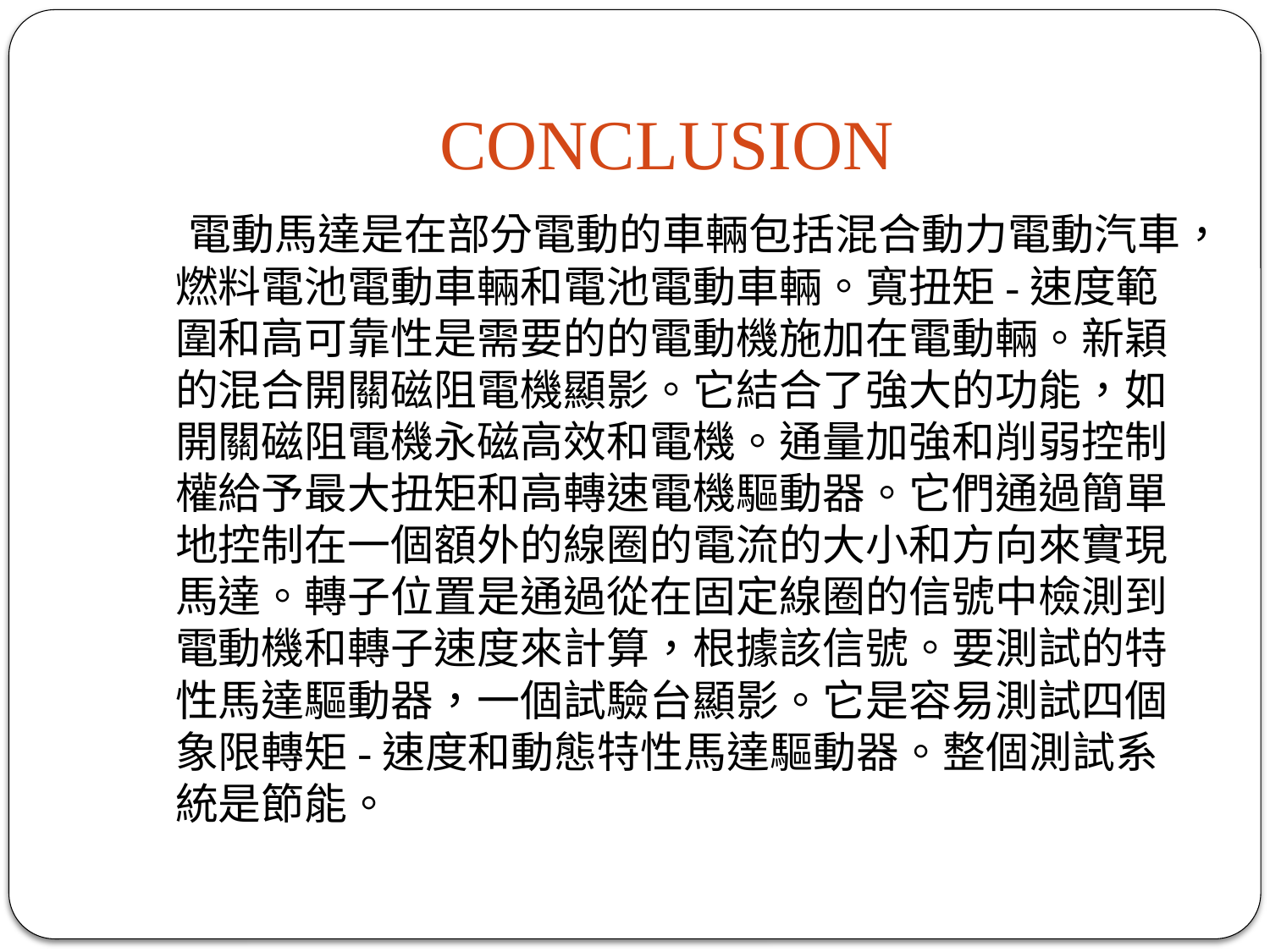

# CONCLUSION
    電動馬達是在部分電動的車輛包括混合動力電動汽車，燃料電池電動車輛和電池電動車輛。寬扭矩-速度範圍和高可靠性是需要的的電動機施加在電動輛。新穎的混合開關磁阻電機顯影。它結合了強大的功能，如開關磁阻電機永磁高效和電機。通量加強和削弱控制權給予最大扭矩和高轉速電機驅動器。它們通過簡單地控制在一個額外的線圈的電流的大小和方向來實現馬達。轉子位置是通過從在固定線圈的信號中檢測到電動機和轉子速度來計算，根據該信號。要測試的特性馬達驅動器，一個試驗台顯影。它是容易測試四個象限轉矩-速度和動態特性馬達驅動器。整個測試系統是節能。